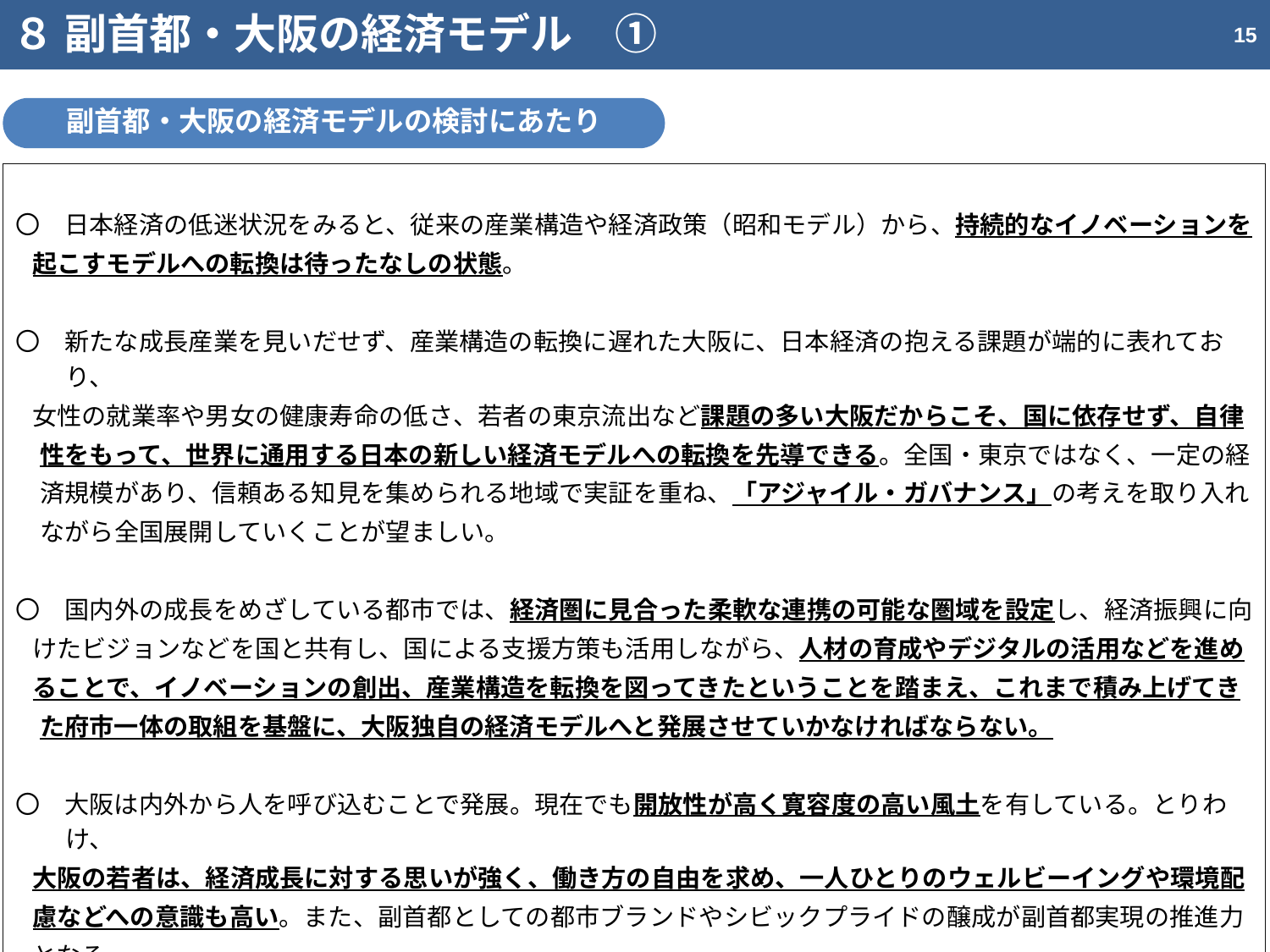

８ 副首都・大阪の経済モデル　①
15
副首都・大阪の経済モデルの検討にあたり
〇　日本経済の低迷状況をみると、従来の産業構造や経済政策（昭和モデル）から、持続的なイノベーションを
  起こすモデルへの転換は待ったなしの状態。

〇　新たな成長産業を見いだせず、産業構造の転換に遅れた大阪に、日本経済の抱える課題が端的に表れており、
  女性の就業率や男女の健康寿命の低さ、若者の東京流出など課題の多い大阪だからこそ、国に依存せず、自律
　性をもって、世界に通用する日本の新しい経済モデルへの転換を先導できる。全国・東京ではなく、一定の経
　済規模があり、信頼ある知見を集められる地域で実証を重ね、「アジャイル・ガバナンス」の考えを取り入れ
　ながら全国展開していくことが望ましい。

〇　国内外の成長をめざしている都市では、経済圏に見合った柔軟な連携の可能な圏域を設定し、経済振興に向
  けたビジョンなどを国と共有し、国による支援方策も活用しながら、人材の育成やデジタルの活用などを進め
  ることで、イノベーションの創出、産業構造を転換を図ってきたということを踏まえ、これまで積み上げてき
　た府市一体の取組を基盤に、大阪独自の経済モデルへと発展させていかなければならない。

〇　大阪は内外から人を呼び込むことで発展。現在でも開放性が高く寛容度の高い風土を有している。とりわけ、
  大阪の若者は、経済成長に対する思いが強く、働き方の自由を求め、一人ひとりのウェルビーイングや環境配
  慮などへの意識も高い。また、副首都としての都市ブランドやシビックプライドの醸成が副首都実現の推進力
  となる。